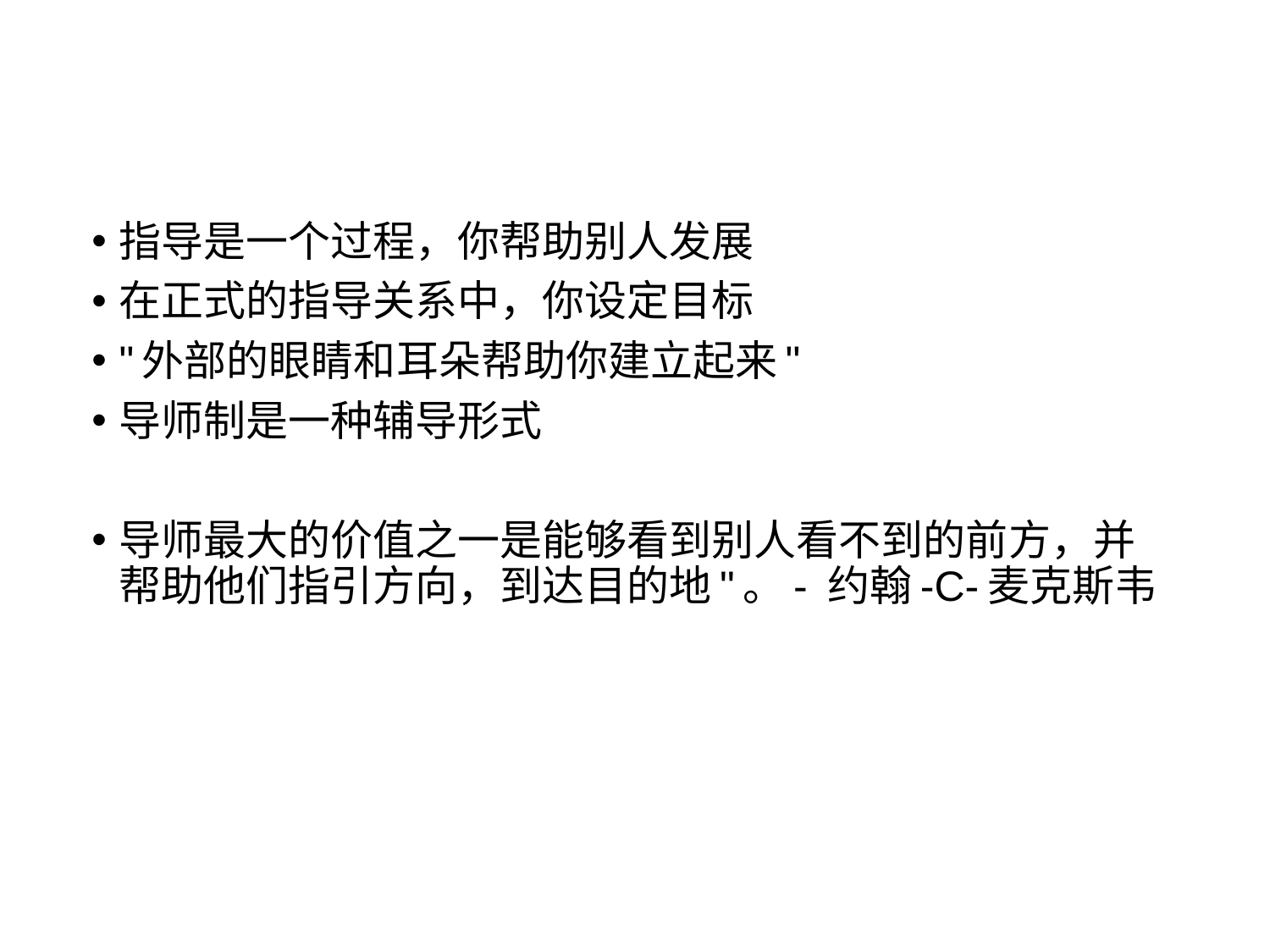

指导是一个过程，你帮助别人发展
在正式的指导关系中，你设定目标
"外部的眼睛和耳朵帮助你建立起来"
导师制是一种辅导形式

导师最大的价值之一是能够看到别人看不到的前方，并帮助他们指引方向，到达目的地"。- 约翰-C-麦克斯韦